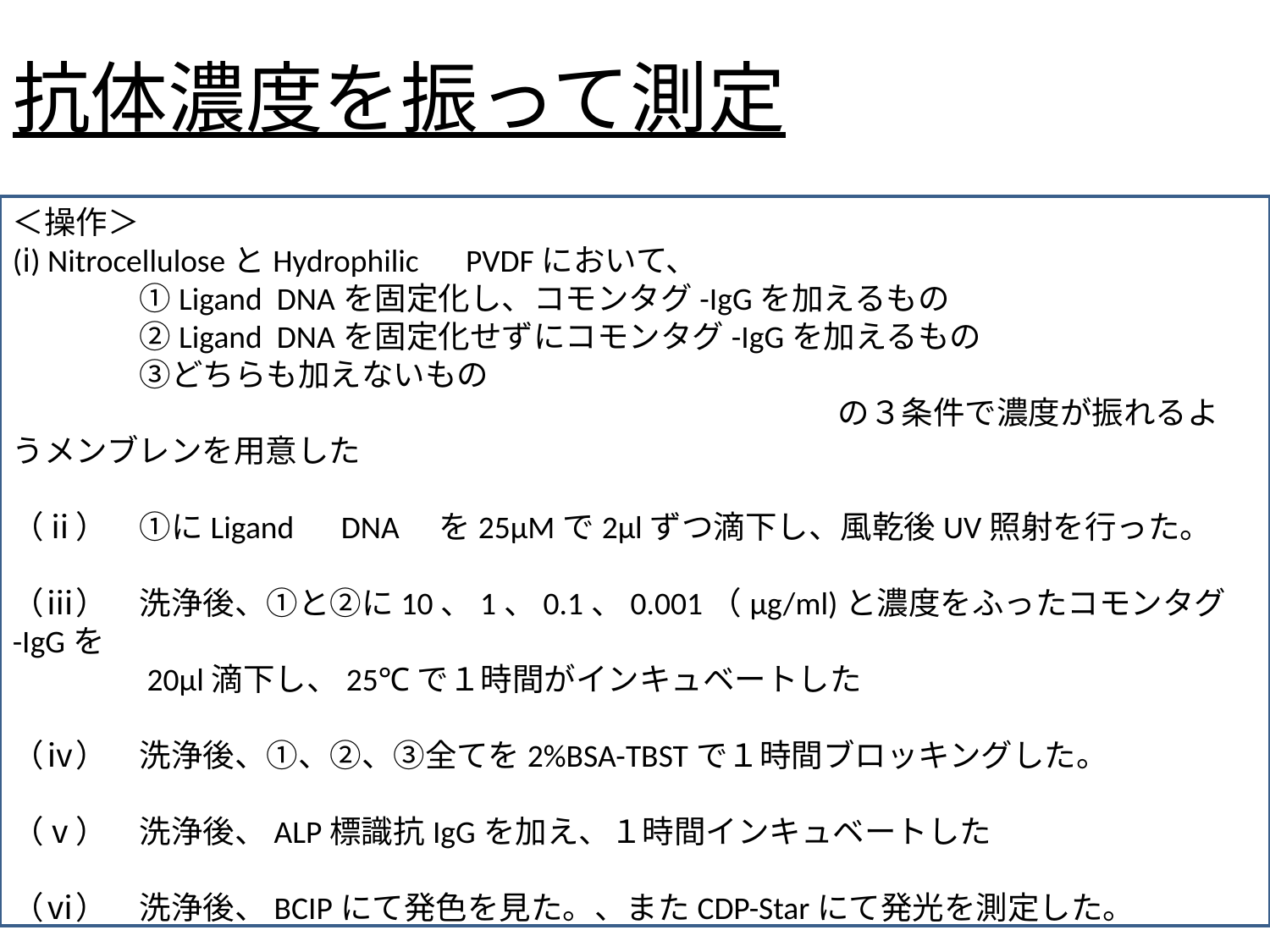

# 抗体濃度を振って測定
＜操作＞
(ⅰ) NitrocelluloseとHydrophilic　PVDFにおいて、
　　　　①Ligand  DNAを固定化し、コモンタグ-IgGを加えるもの
　　　　②Ligand  DNAを固定化せずにコモンタグ-IgGを加えるもの
　　　　③どちらも加えないもの
　　　　　　　　　　　　　　　　　　　　　　　　　　の３条件で濃度が振れるようメンブレンを用意した

（ⅱ）　①にLigand　DNA　を25μMで2μlずつ滴下し、風乾後UV照射を行った。

（ⅲ）　洗浄後、①と②に10、1、0.1、0.001（μg/ml)と濃度をふったコモンタグ-IgGを
　　　　20μl滴下し、25℃で１時間がインキュベートした

（ⅳ）　洗浄後、①、②、③全てを2%BSA-TBSTで１時間ブロッキングした。

（ⅴ）　洗浄後、ALP標識抗IgGを加え、１時間インキュベートした

（ⅵ）　洗浄後、BCIPにて発色を見た。、またCDP-Starにて発光を測定した。